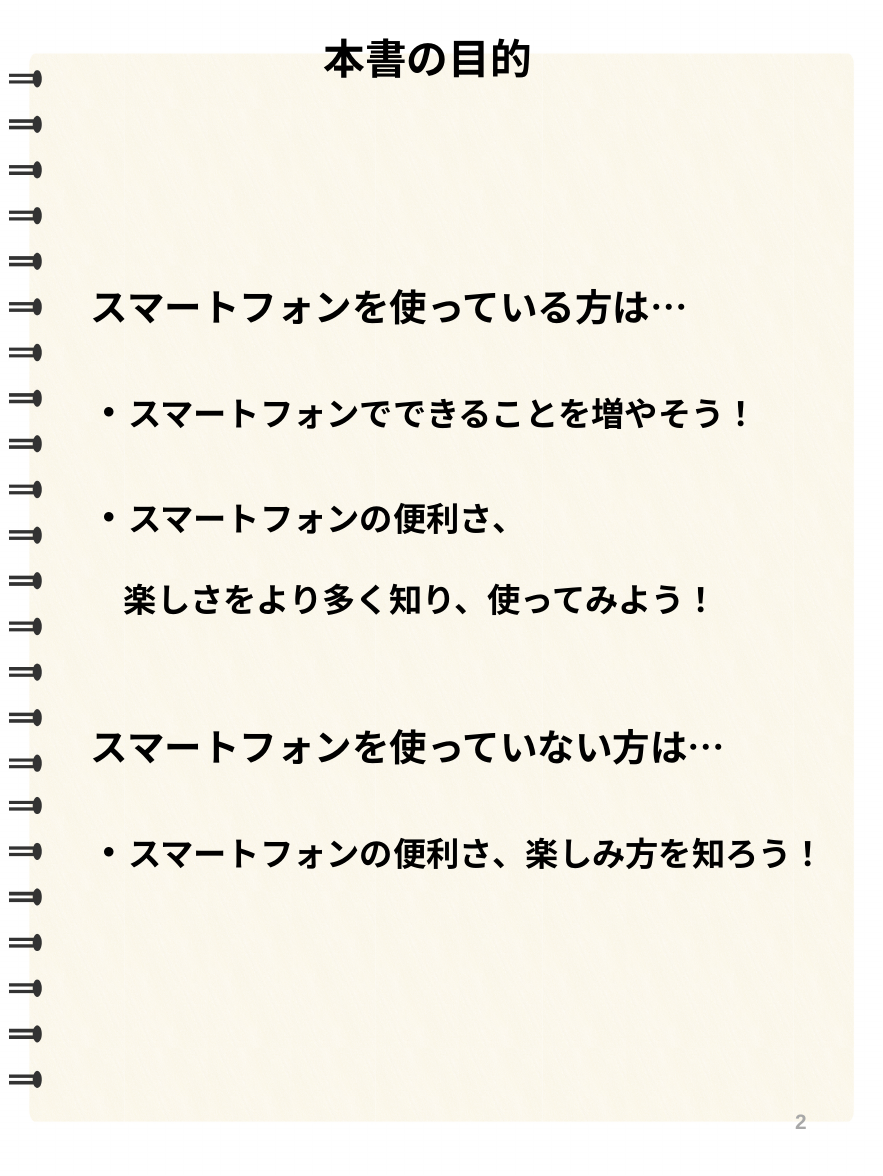

本書の目的
スマートフォンを使っている方は…

・スマートフォンでできることを増やそう！

・スマートフォンの便利さ、
　楽しさをより多く知り、使ってみよう！

スマートフォンを使っていない方は…

・スマートフォンの便利さ、楽しみ方を知ろう！

2